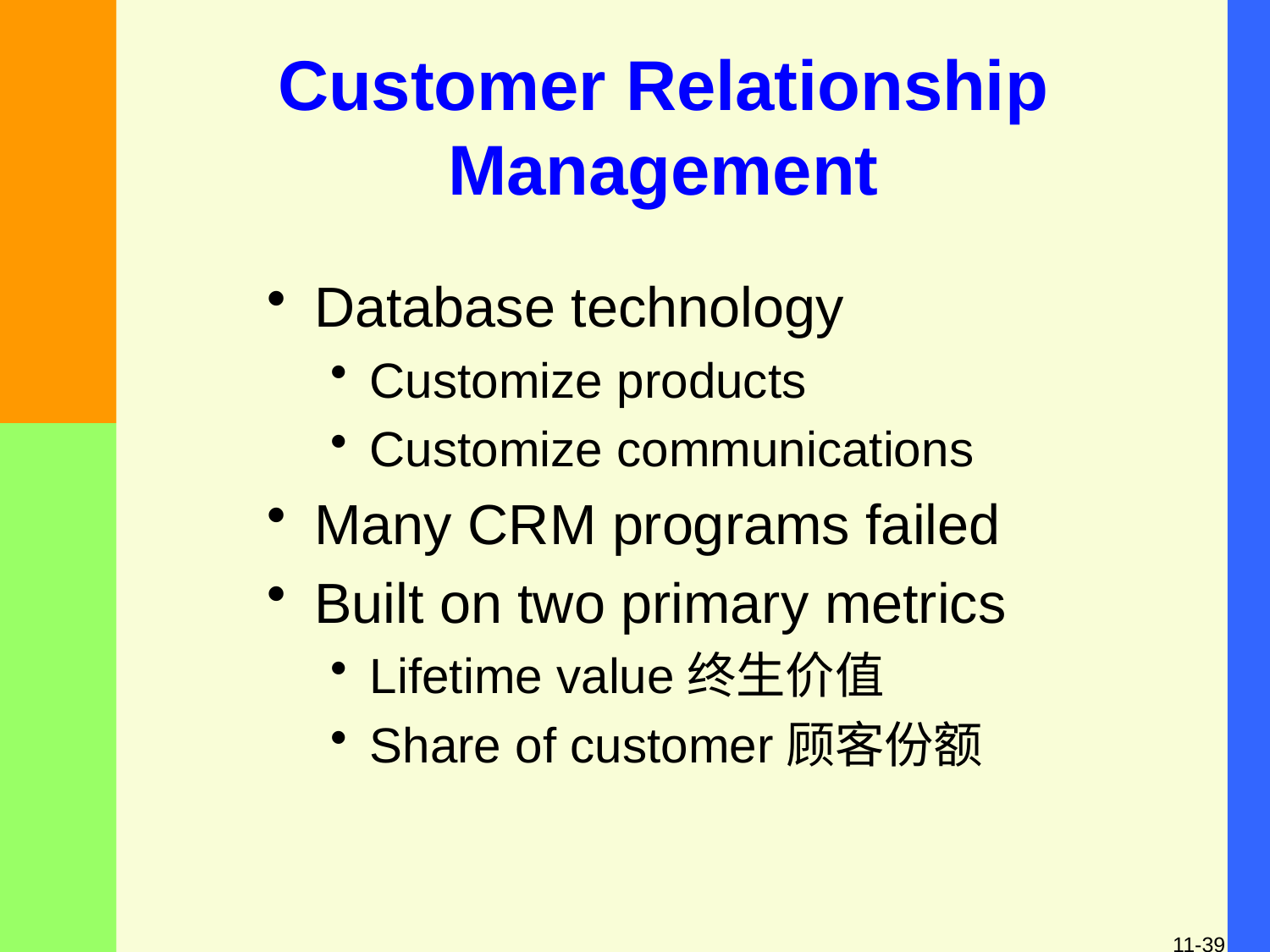

# Customer Relationship Management
Database technology
Customize products
Customize communications
Many CRM programs failed
Built on two primary metrics
Lifetime value终生价值
Share of customer顾客份额

11-39